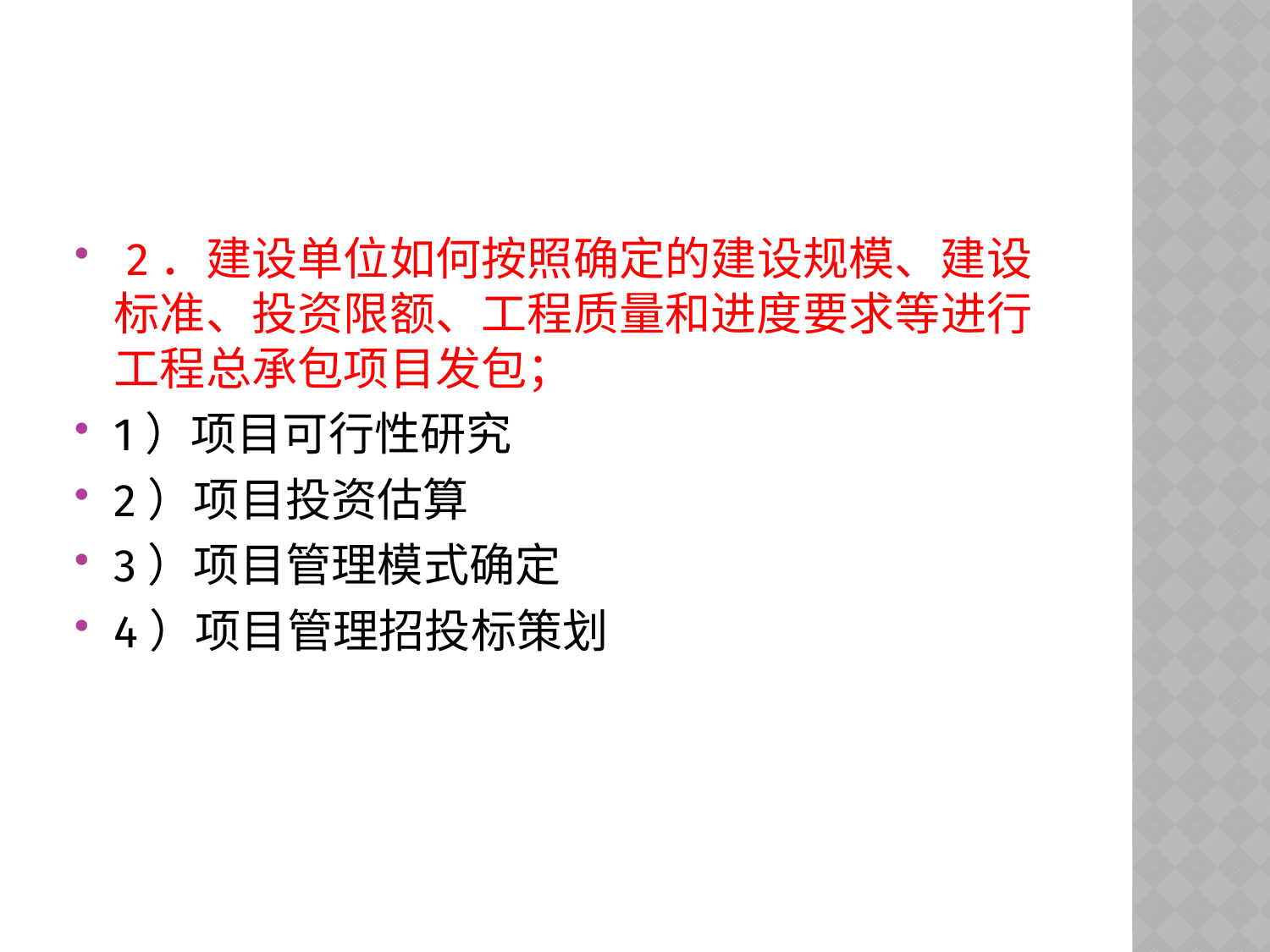

#
 2．建设单位如何按照确定的建设规模、建设标准、投资限额、工程质量和进度要求等进行工程总承包项目发包；
1）项目可行性研究
2）项目投资估算
3）项目管理模式确定
4）项目管理招投标策划